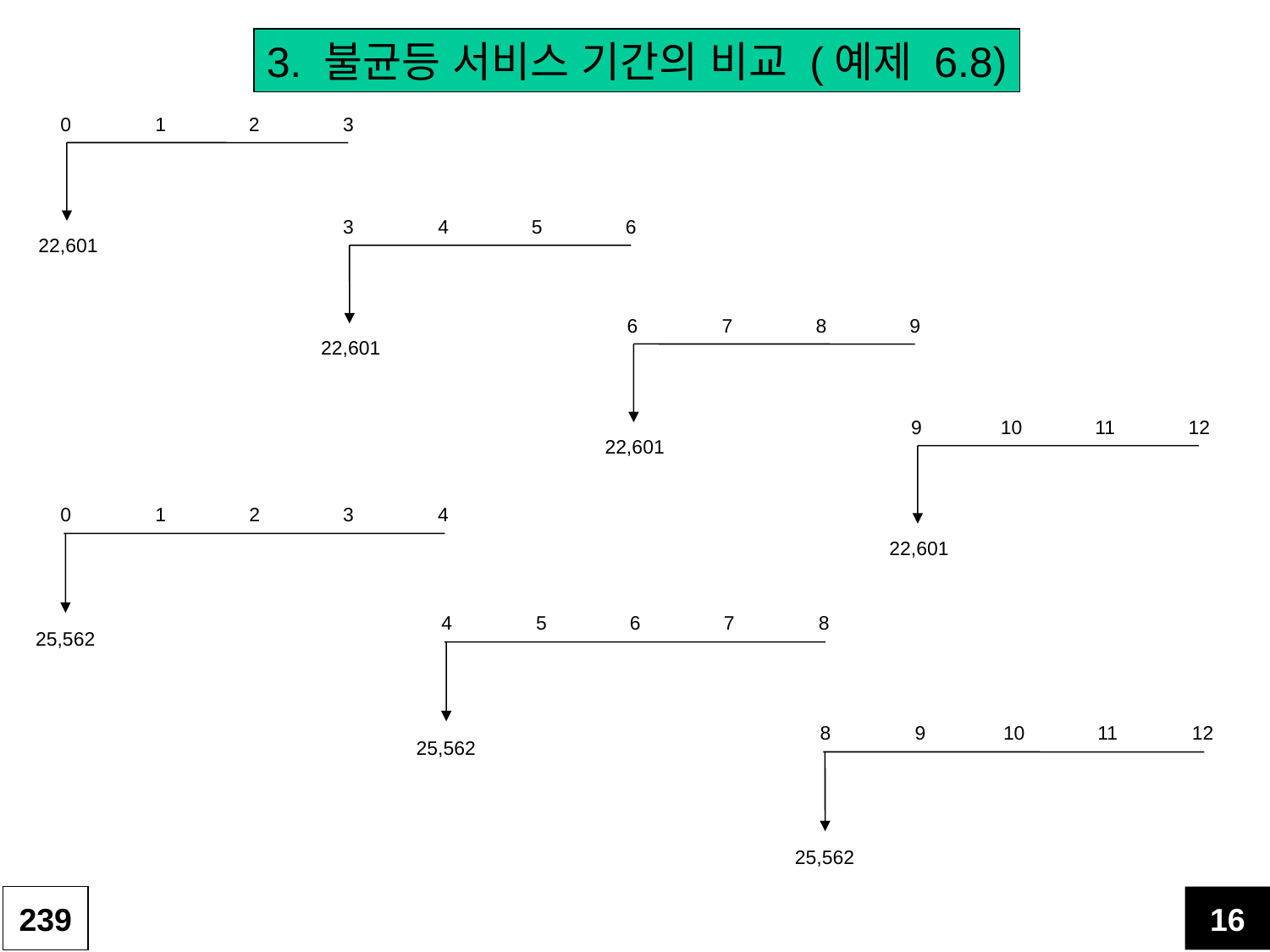

3. 불균등 서비스 기간의 비교 (예제 6.8)
0
1
2
3

3
4
5
6
22,601

6
7
8
9
22,601

9
10
11
12
22,601

0
1
2
3
4
22,601

4
5
6
7
8
25,562

8
9
10
11
12
25,562

25,562
239
16